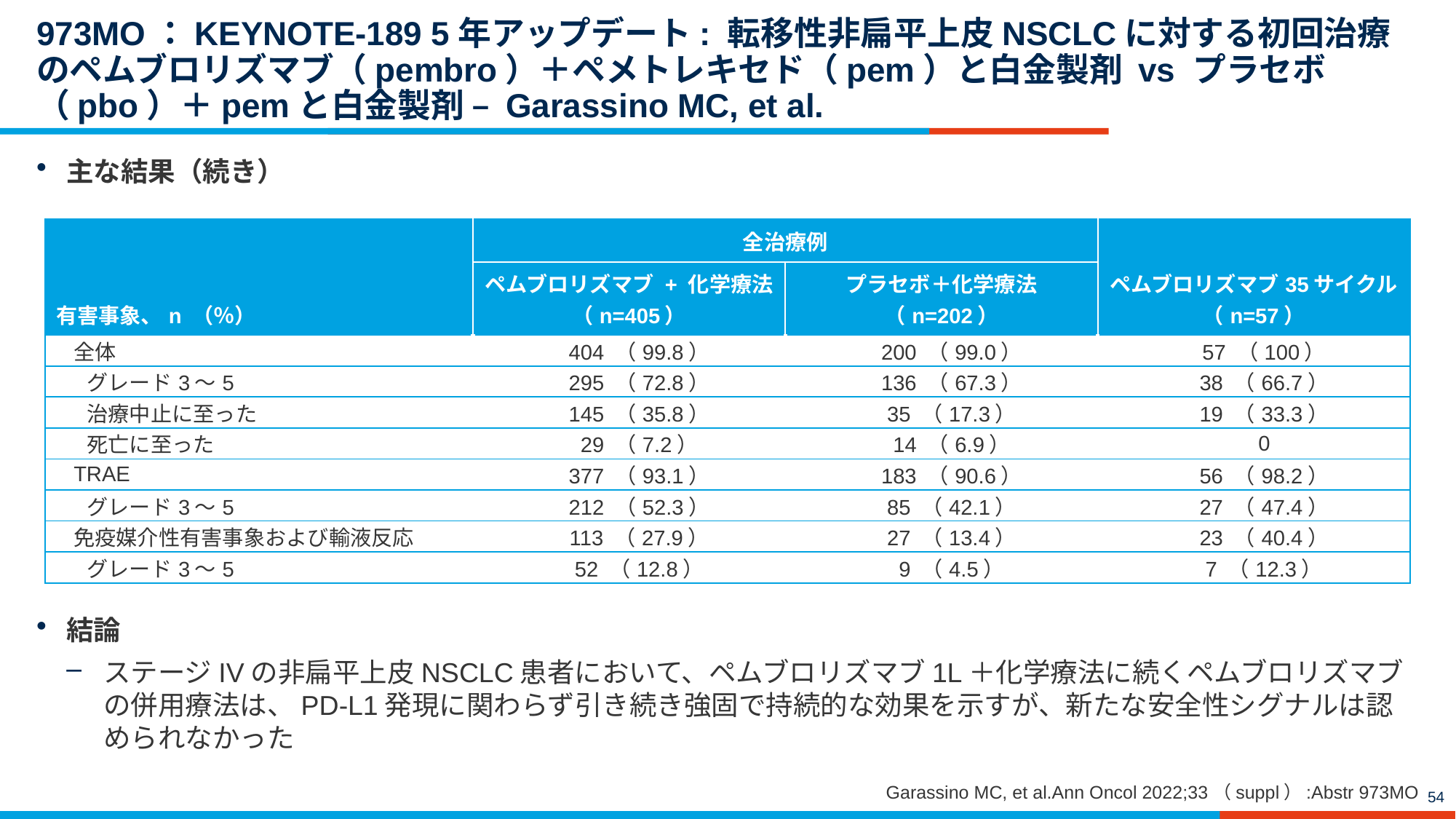

# 973MO：KEYNOTE-189 5年アップデート: 転移性非扁平上皮NSCLCに対する初回治療のペムブロリズマブ（pembro）＋ペメトレキセド（pem）と白金製剤 vs プラセボ（pbo）＋pemと白金製剤 – Garassino MC, et al.
主な結果（続き）
結論
ステージIVの非扁平上皮NSCLC患者において、ペムブロリズマブ1L＋化学療法に続くペムブロリズマブの併用療法は、PD-L1発現に関わらず引き続き強固で持続的な効果を示すが、新たな安全性シグナルは認められなかった

| 有害事象、n （％） | 全治療例 |  | ペムブロリズマブ35サイクル （n=57） |
| --- | --- | --- | --- |
|  | ペムブロリズマブ + 化学療法 （n=405） | プラセボ＋化学療法 （n=202） |  |
| 全体 | 404 （99.8） | 200 （99.0） | 57 （100） |
| グレード3～5 | 295 （72.8） | 136 （67.3） | 38 （66.7） |
| 治療中止に至った | 145 （35.8） | 35 （17.3） | 19 （33.3） |
| 死亡に至った | 29 （7.2） | 14 （6.9） | 0 |
| TRAE | 377 （93.1） | 183 （90.6） | 56 （98.2） |
| グレード3～5 | 212 （52.3） | 85 （42.1） | 27 （47.4） |
| 免疫媒介性有害事象および輸液反応 | 113 （27.9） | 27 （13.4） | 23 （40.4） |
| グレード3～5 | 52 （12.8） | 9 （4.5） | 7 （12.3） |
Garassino MC, et al.Ann Oncol 2022;33（suppl）:Abstr 973MO